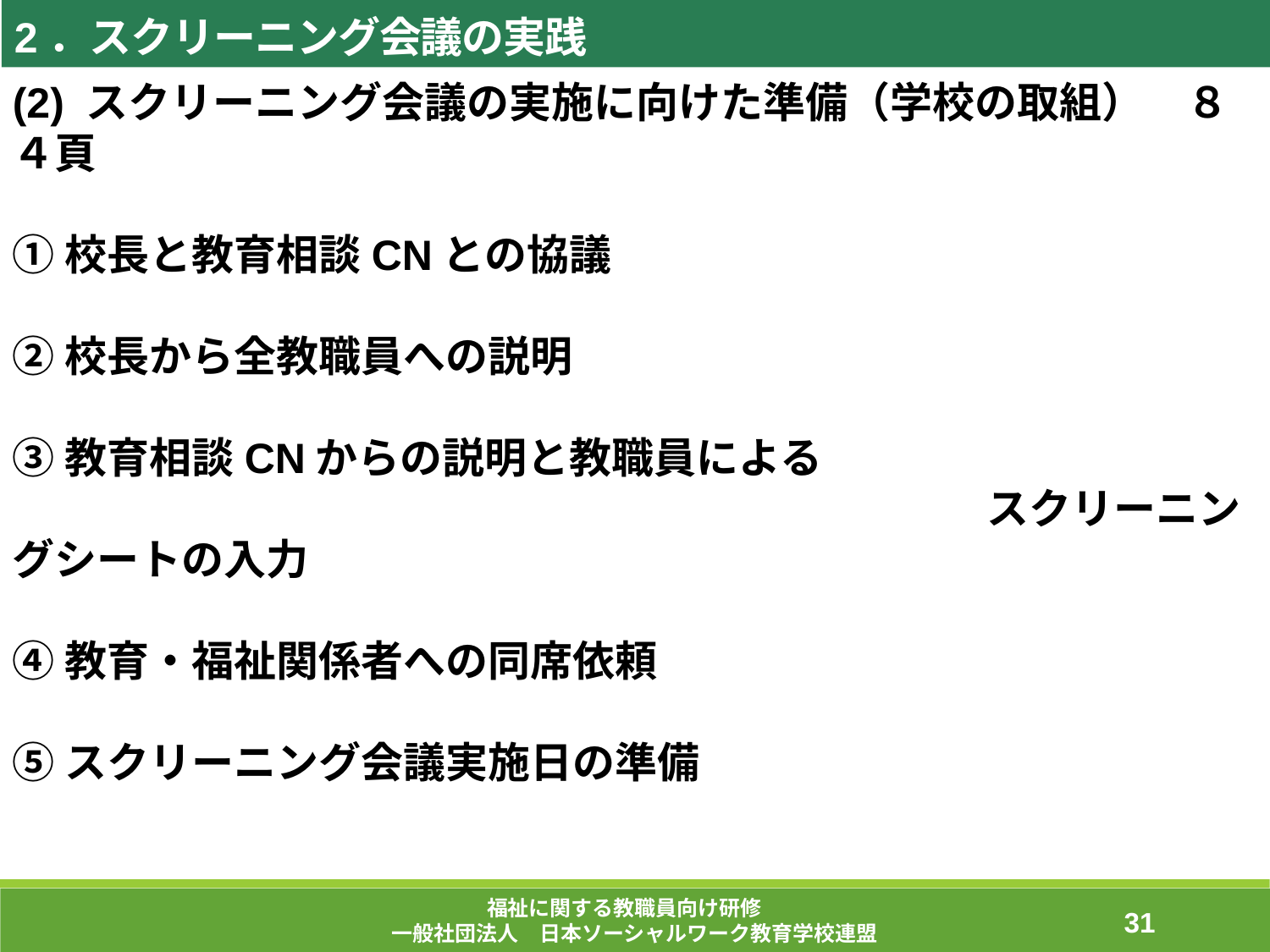

2．スクリーニング会議の実践
(2) スクリーニング会議の実施に向けた準備（学校の取組）　８４頁

①校長と教育相談CNとの協議

②校長から全教職員への説明

③教育相談CNからの説明と教職員による
　　　　　　　　　　　　　　　　　　　　　　　スクリーニングシートの入力

④教育・福祉関係者への同席依頼

⑤スクリーニング会議実施日の準備

福祉に関する教職員向け研修
一般社団法人　日本ソーシャルワーク教育学校連盟
31